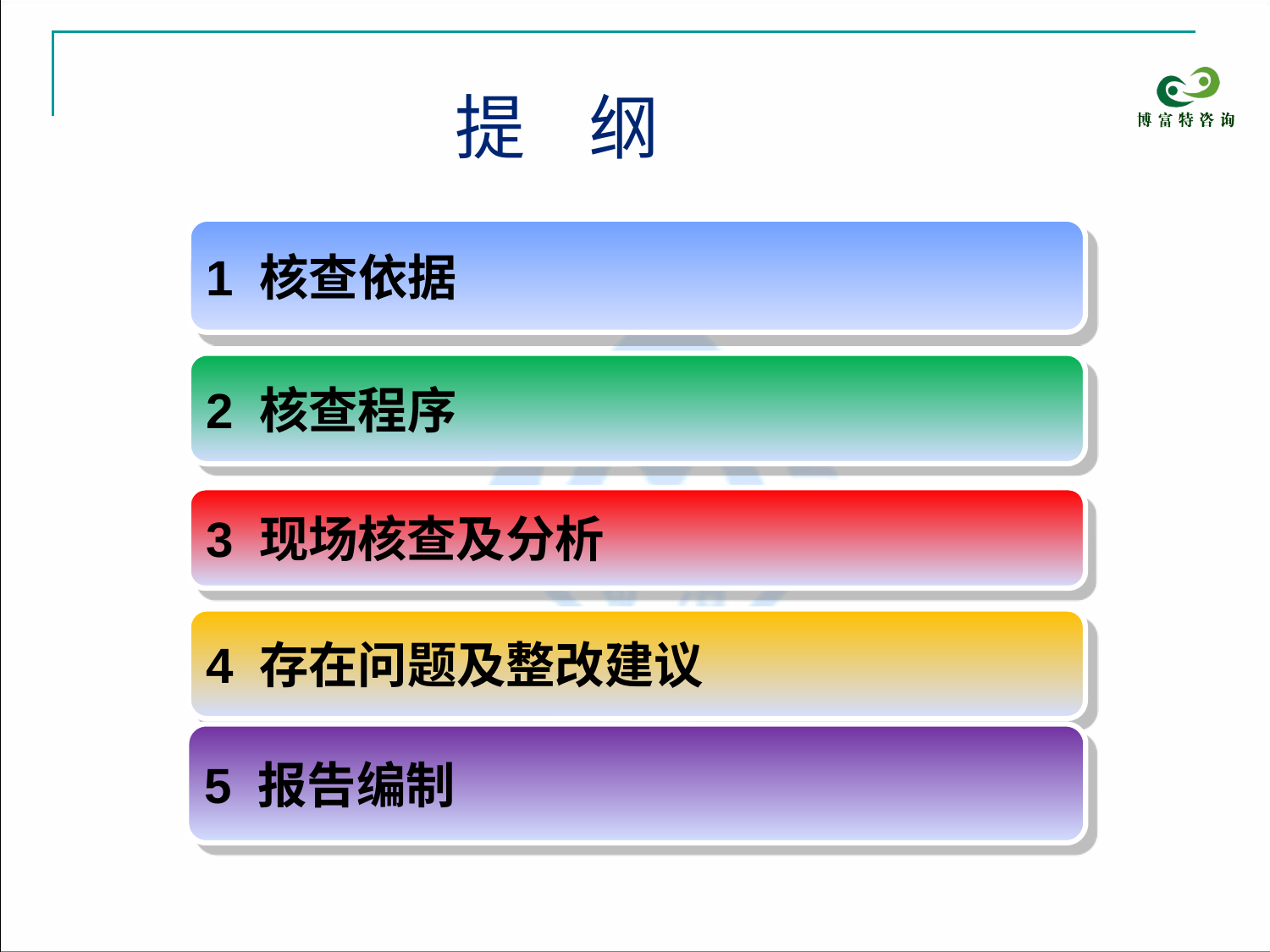

# 提    纲
1 核查依据
2 核查程序
3 现场核查及分析
4 存在问题及整改建议
5 报告编制